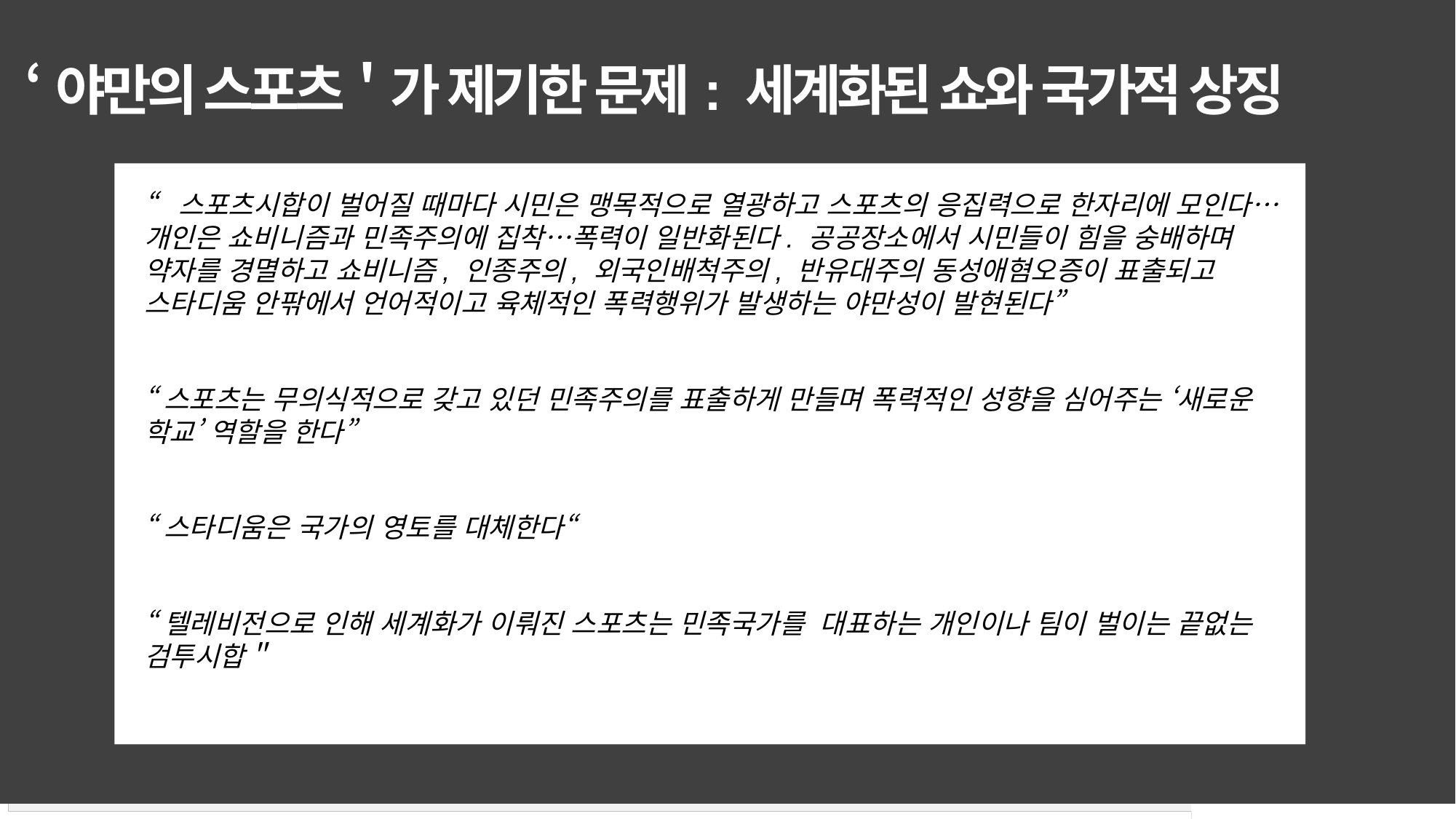

# ‘야만의 스포츠＇가 제기한 문제: 세계화된 쇼와 국가적 상징
“스포츠시합이 벌어질 때마다 시민은 맹목적으로 열광하고 스포츠의 응집력으로 한자리에 모인다…개인은 쇼비니즘과 민족주의에 집착…폭력이 일반화된다. 공공장소에서 시민들이 힘을 숭배하며 약자를 경멸하고 쇼비니즘, 인종주의, 외국인배척주의, 반유대주의 동성애혐오증이 표출되고 스타디움 안팎에서 언어적이고 육체적인 폭력행위가 발생하는 야만성이 발현된다”

“스포츠는 무의식적으로 갖고 있던 민족주의를 표출하게 만들며 폭력적인 성향을 심어주는 ‘새로운 학교’ 역할을 한다”

“스타디움은 국가의 영토를 대체한다“

“텔레비전으로 인해 세계화가 이뤄진 스포츠는 민족국가를  대표하는 개인이나 팀이 벌이는 끝없는 검투시합＂